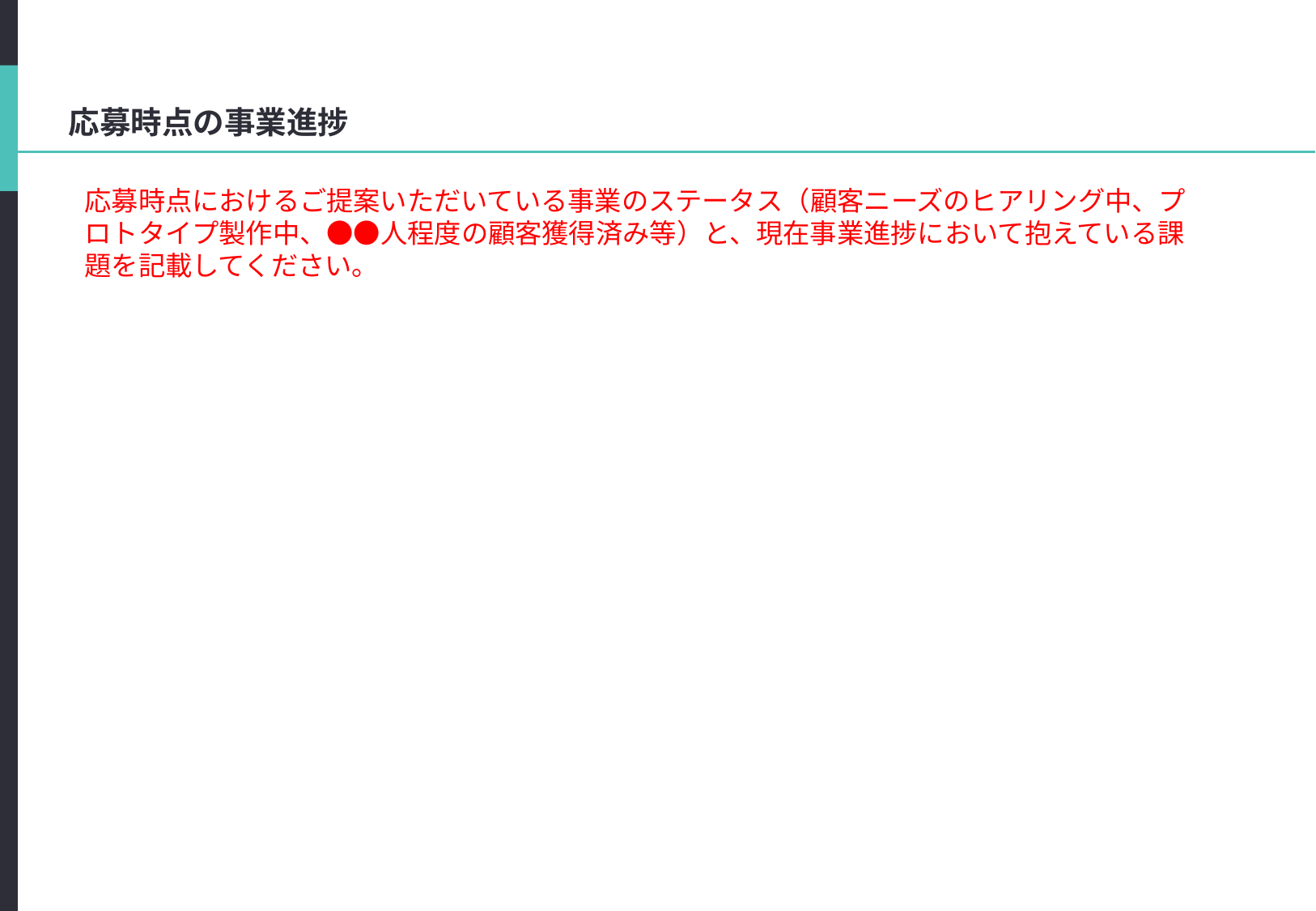

#

応募時点の事業進捗
応募時点におけるご提案いただいている事業のステータス（顧客ニーズのヒアリング中、プロトタイプ製作中、●●人程度の顧客獲得済み等）と、現在事業進捗において抱えている課題を記載してください。